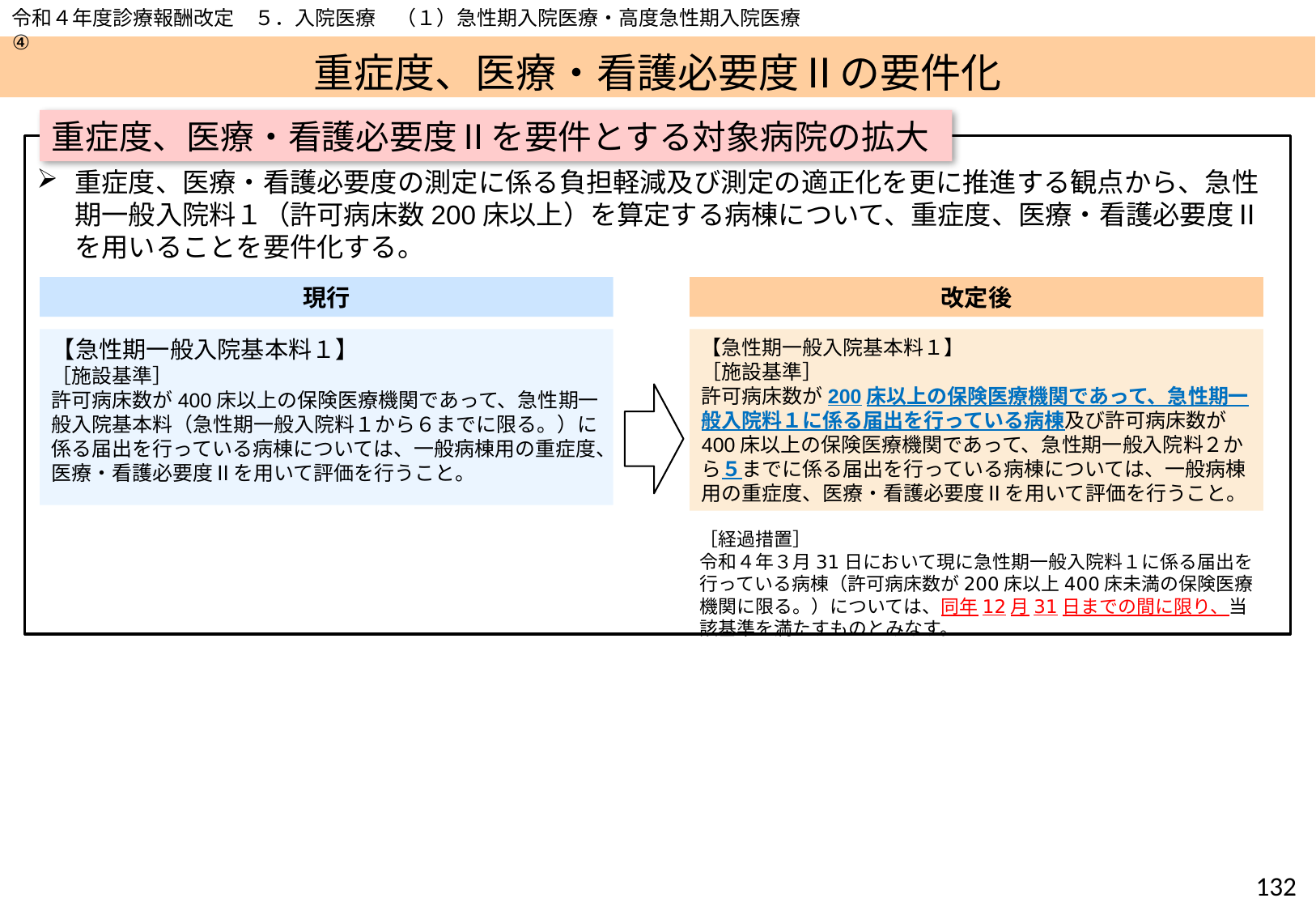

令和４年度診療報酬改定　５．入院医療　（１）急性期入院医療・高度急性期入院医療
④
# 重症度、医療・看護必要度Ⅱの要件化
重症度、医療・看護必要度Ⅱを要件とする対象病院の拡大

重症度、医療・看護必要度の測定に係る負担軽減及び測定の適正化を更に推進する観点から、急性期一般入院料１（許可病床数200床以上）を算定する病棟について、重症度、医療・看護必要度Ⅱを用いることを要件化する。
現行
改定後
【急性期一般入院基本料１】
［施設基準］
許可病床数が400床以上の保険医療機関であって、急性期一般入院基本料（急性期一般入院料１から６までに限る。）に係る届出を行っている病棟については、一般病棟用の重症度、医療・看護必要度Ⅱを用いて評価を行うこと。
【急性期一般入院基本料１】
［施設基準］
許可病床数が200床以上の保険医療機関であって、急性期一般入院料１に係る届出を行っている病棟及び許可病床数が400床以上の保険医療機関であって、急性期一般入院料２から５までに係る届出を行っている病棟については、一般病棟用の重症度、医療・看護必要度Ⅱを用いて評価を行うこと。

［経過措置］
令和４年３月31日において現に急性期一般入院料１に係る届出を行っている病棟（許可病床数が200床以上400床未満の保険医療機関に限る。）については、同年12月31日までの間に限り、当該基準を満たすものとみなす。
132